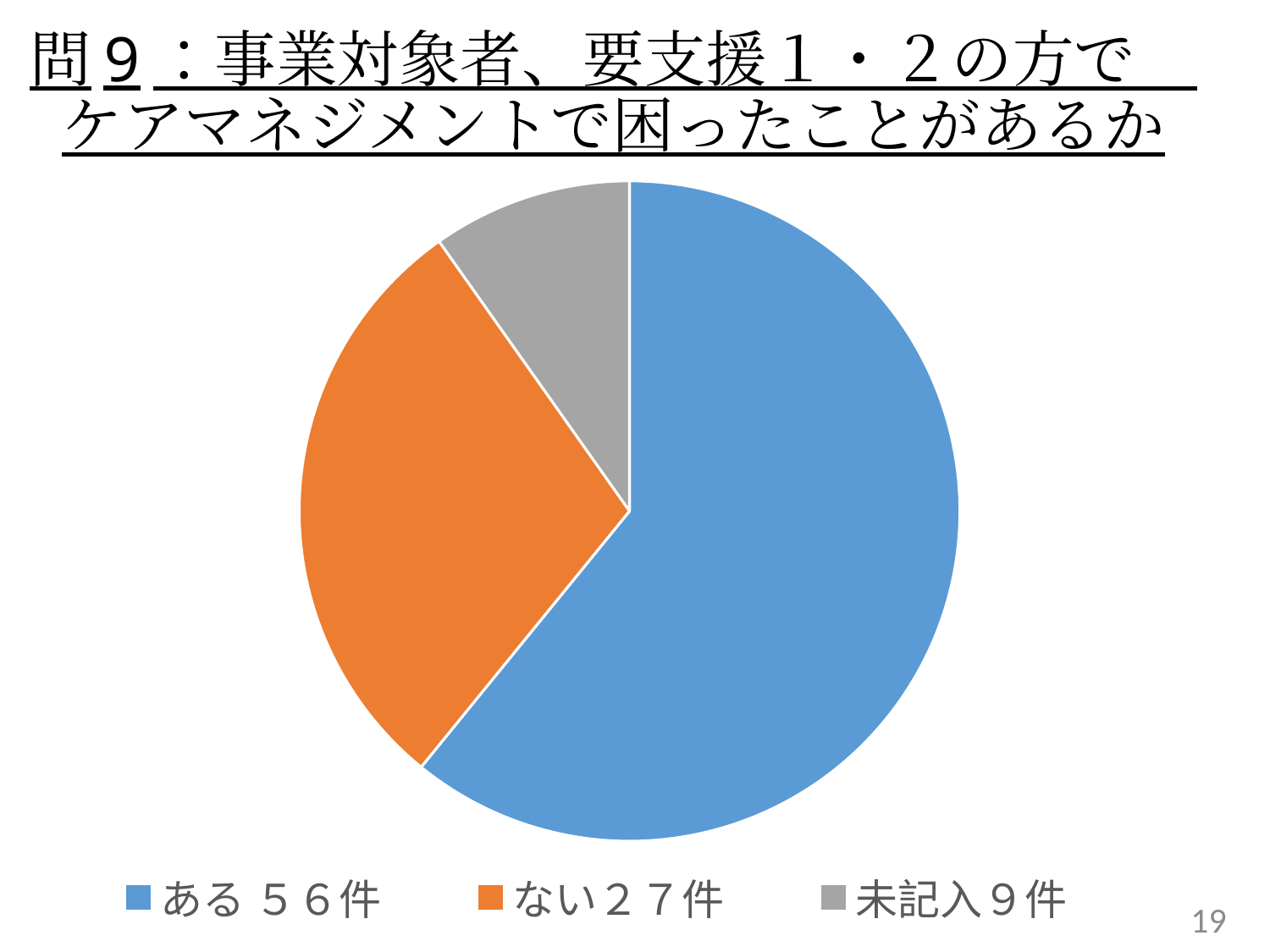

# 問9：事業対象者、要支援１・２の方で　ケアマネジメントで困ったことがあるか

### Chart

| Category |  |
|---|---|
| ある ５６件 | 56.0 |
| ない２７件 | 27.0 |
| 未記入９件 | 9.0 |
19